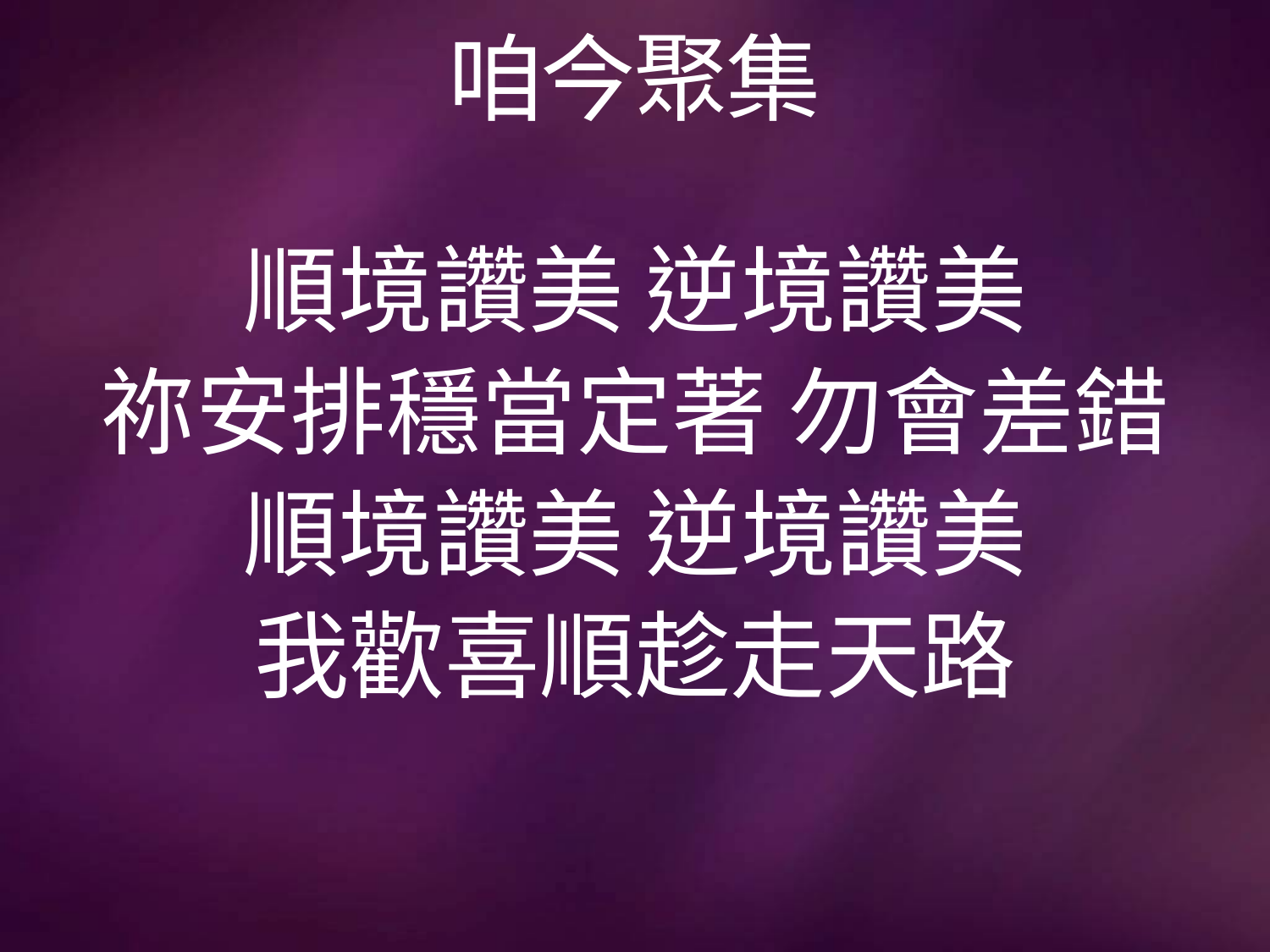

# 咱今聚集
順境讚美 逆境讚美
祢安排穩當定著 勿會差錯
順境讚美 逆境讚美
我歡喜順趁走天路